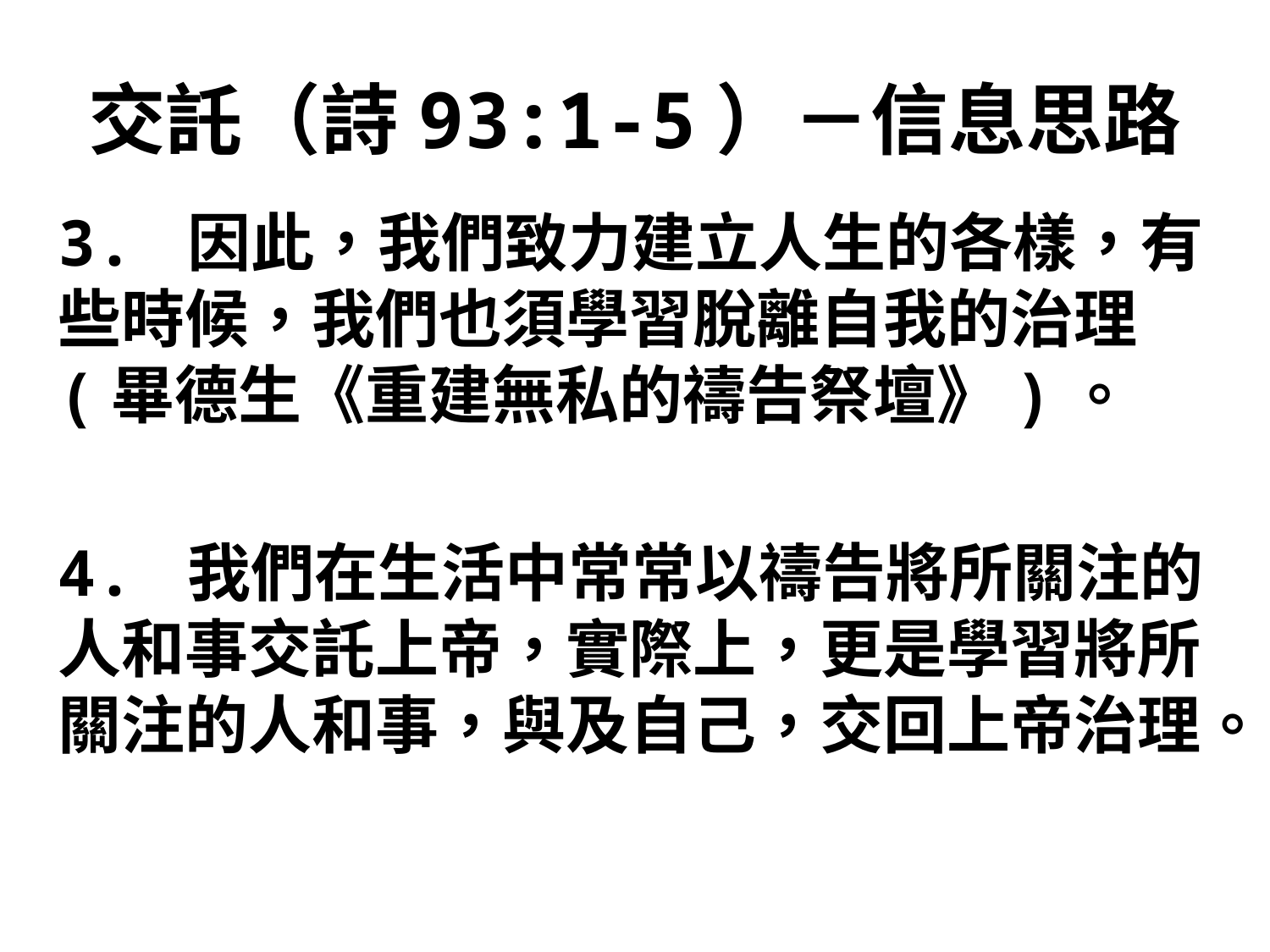

# 交託（詩93:1-5）－信息思路
3. 因此，我們致力建立人生的各樣，有些時候，我們也須學習脫離自我的治理(畢德生《重建無私的禱告祭壇》)。

4. 我們在生活中常常以禱告將所關注的人和事交託上帝，實際上，更是學習將所關注的人和事，與及自己，交回上帝治理。